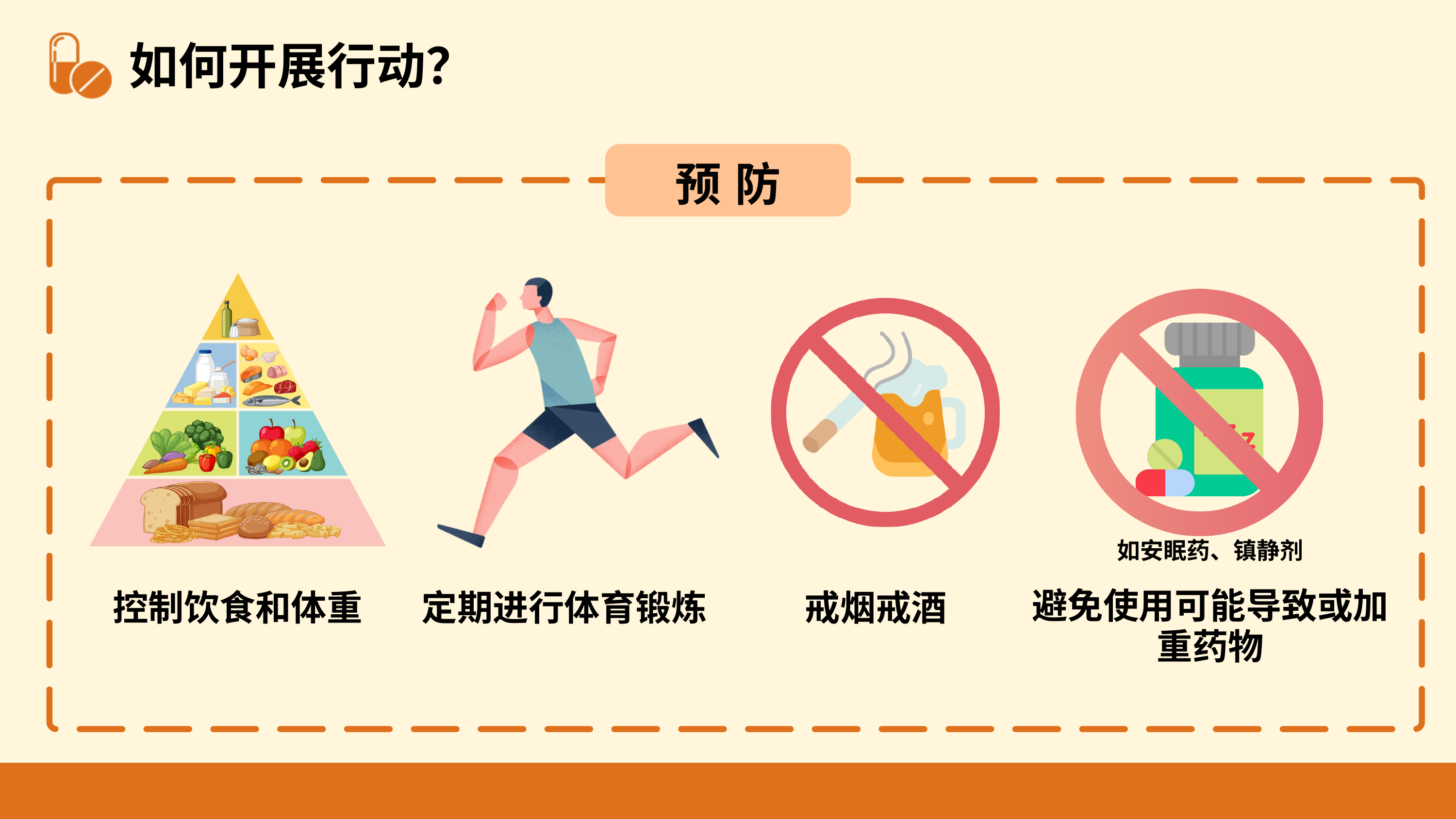

如何开展行动？

预防

如安眠药、镇静剂
控制饮食和体重
定期进行体育锻炼
戒烟戒酒
避免使用可能导致或加重药物